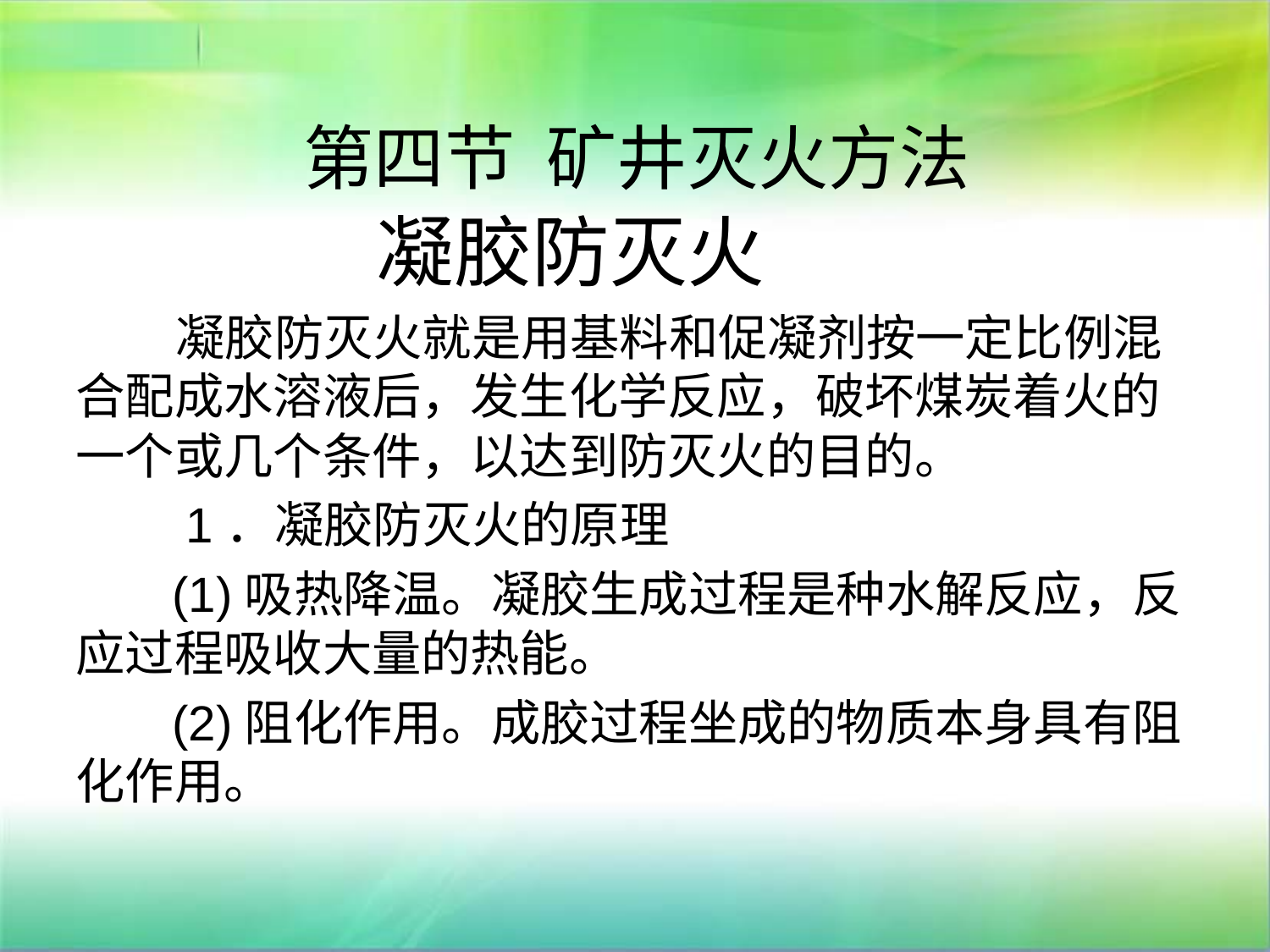

# 第四节  矿井灭火方法
                     凝胶防灭火
        凝胶防灭火就是用基料和促凝剂按一定比例混合配成水溶液后，发生化学反应，破坏煤炭着火的一个或几个条件，以达到防灭火的目的。
        1．凝胶防灭火的原理
       (1)吸热降温。凝胶生成过程是种水解反应，反应过程吸收大量的热能。
       (2)阻化作用。成胶过程坐成的物质本身具有阻化作用。